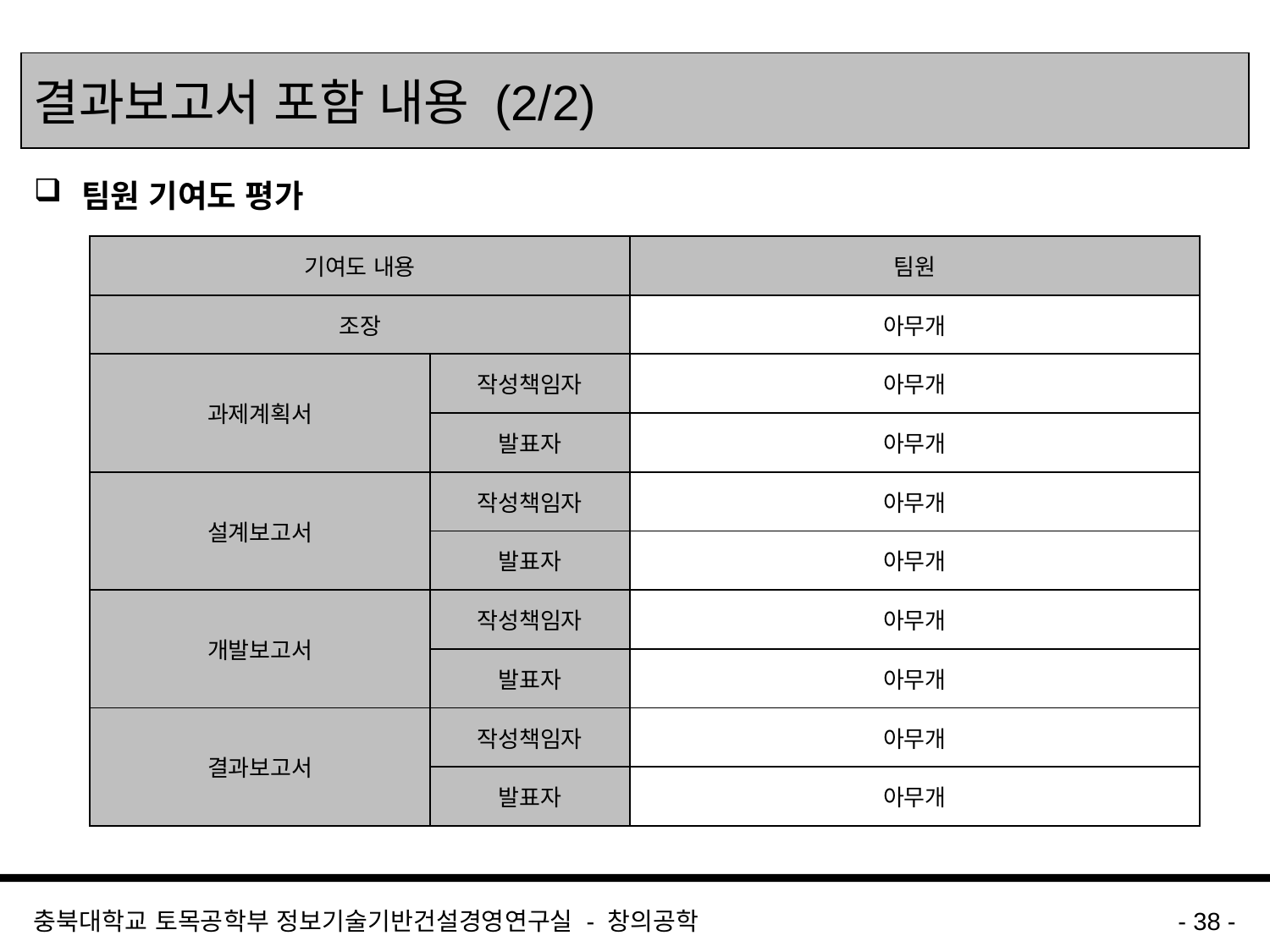

# 결과보고서 포함 내용 (2/2)
팀원 기여도 평가
| 기여도 내용 |  | 팀원 |
| --- | --- | --- |
| 조장 |  | 아무개 |
| 과제계획서 | 작성책임자 | 아무개 |
|  | 발표자 | 아무개 |
| 설계보고서 | 작성책임자 | 아무개 |
|  | 발표자 | 아무개 |
| 개발보고서 | 작성책임자 | 아무개 |
|  | 발표자 | 아무개 |
| 결과보고서 | 작성책임자 | 아무개 |
|  | 발표자 | 아무개 |
충북대학교 토목공학부 정보기술기반건설경영연구실 - 창의공학
- 38 -